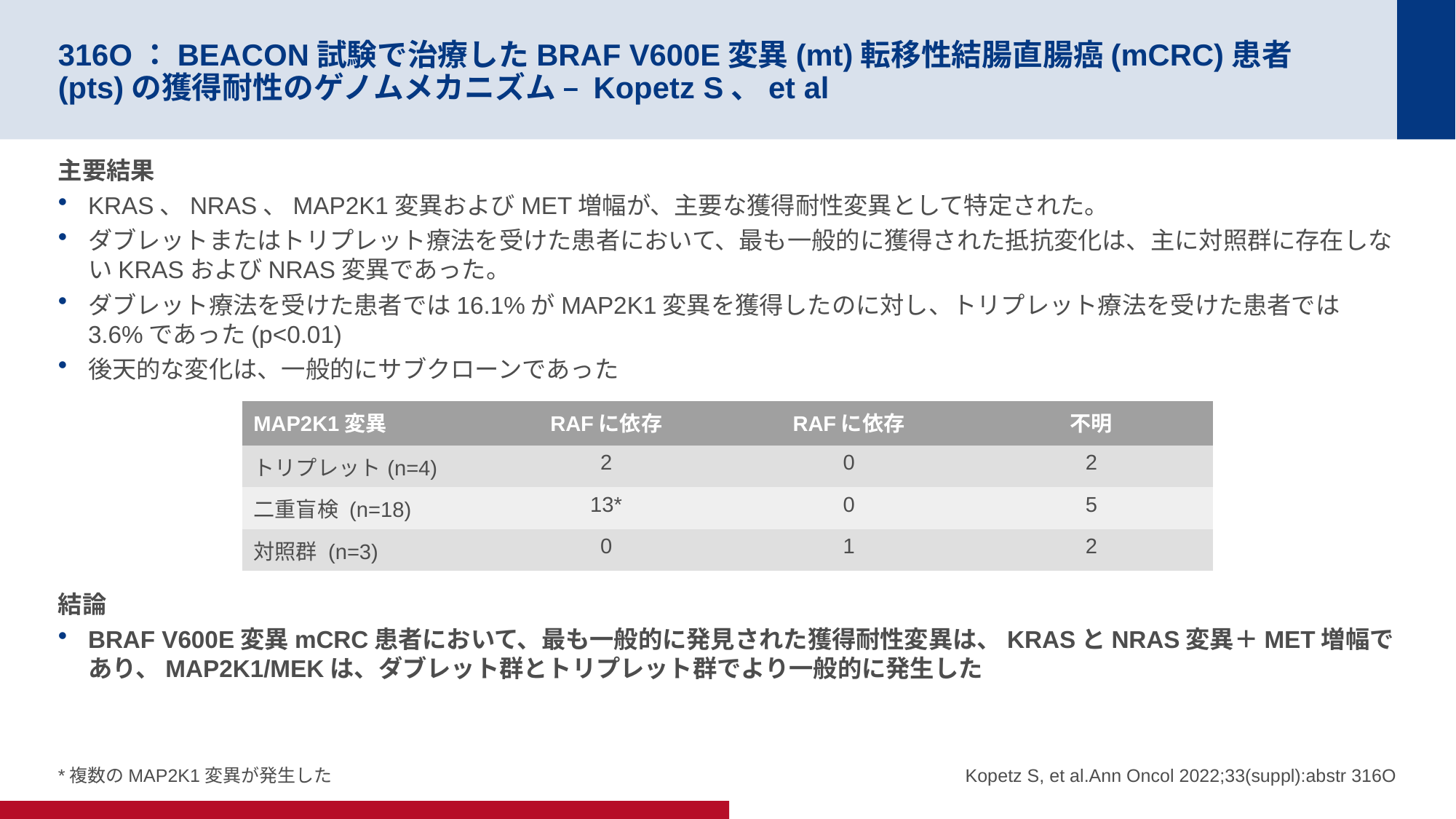

# 316O：BEACON試験で治療したBRAF V600E変異(mt)転移性結腸直腸癌(mCRC)患者(pts)の獲得耐性のゲノムメカニズム – Kopetz S、et al
主要結果
KRAS、NRAS、MAP2K1変異およびMET増幅が、主要な獲得耐性変異として特定された。
ダブレットまたはトリプレット療法を受けた患者において、最も一般的に獲得された抵抗変化は、主に対照群に存在しないKRASおよびNRAS変異であった。
ダブレット療法を受けた患者では16.1%がMAP2K1変異を獲得したのに対し、トリプレット療法を受けた患者では3.6%であった(p<0.01)
後天的な変化は、一般的にサブクローンであった
結論
BRAF V600E変異mCRC患者において、最も一般的に発見された獲得耐性変異は、KRASとNRAS変異＋MET増幅であり、MAP2K1/MEKは、ダブレット群とトリプレット群でより一般的に発生した
| MAP2K1変異 | RAFに依存 | RAFに依存 | 不明 |
| --- | --- | --- | --- |
| トリプレット(n=4) | 2 | 0 | 2 |
| 二重盲検 (n=18) | 13\* | 0 | 5 |
| 対照群 (n=3) | 0 | 1 | 2 |
*複数のMAP2K1変異が発生した
Kopetz S, et al.Ann Oncol 2022;33(suppl):abstr 316O